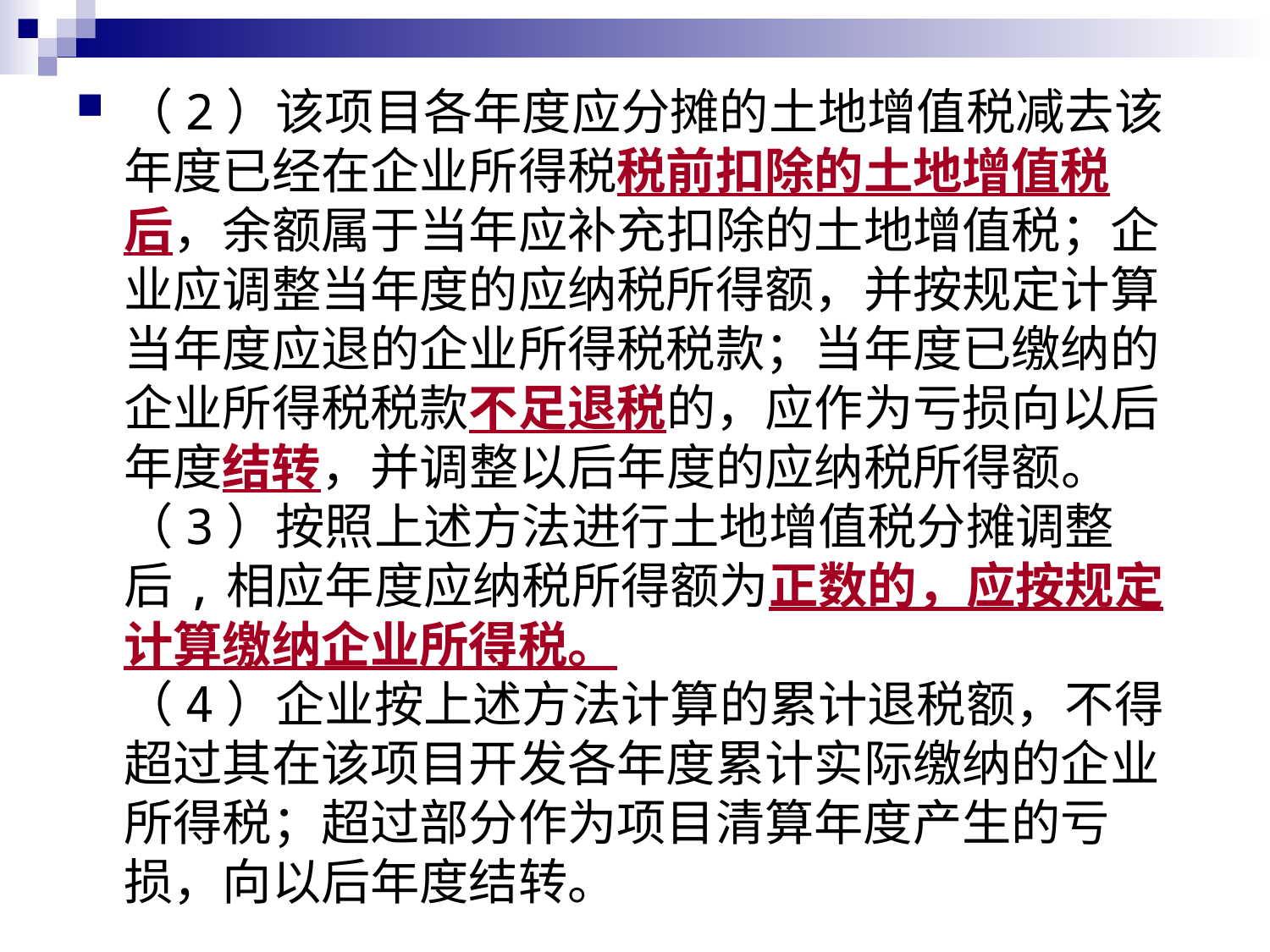

（2）该项目各年度应分摊的土地增值税减去该年度已经在企业所得税税前扣除的土地增值税后，余额属于当年应补充扣除的土地增值税；企业应调整当年度的应纳税所得额，并按规定计算当年度应退的企业所得税税款；当年度已缴纳的企业所得税税款不足退税的，应作为亏损向以后年度结转，并调整以后年度的应纳税所得额。
（3）按照上述方法进行土地增值税分摊调整后,相应年度应纳税所得额为正数的，应按规定计算缴纳企业所得税。
（4）企业按上述方法计算的累计退税额，不得超过其在该项目开发各年度累计实际缴纳的企业所得税；超过部分作为项目清算年度产生的亏损，向以后年度结转。